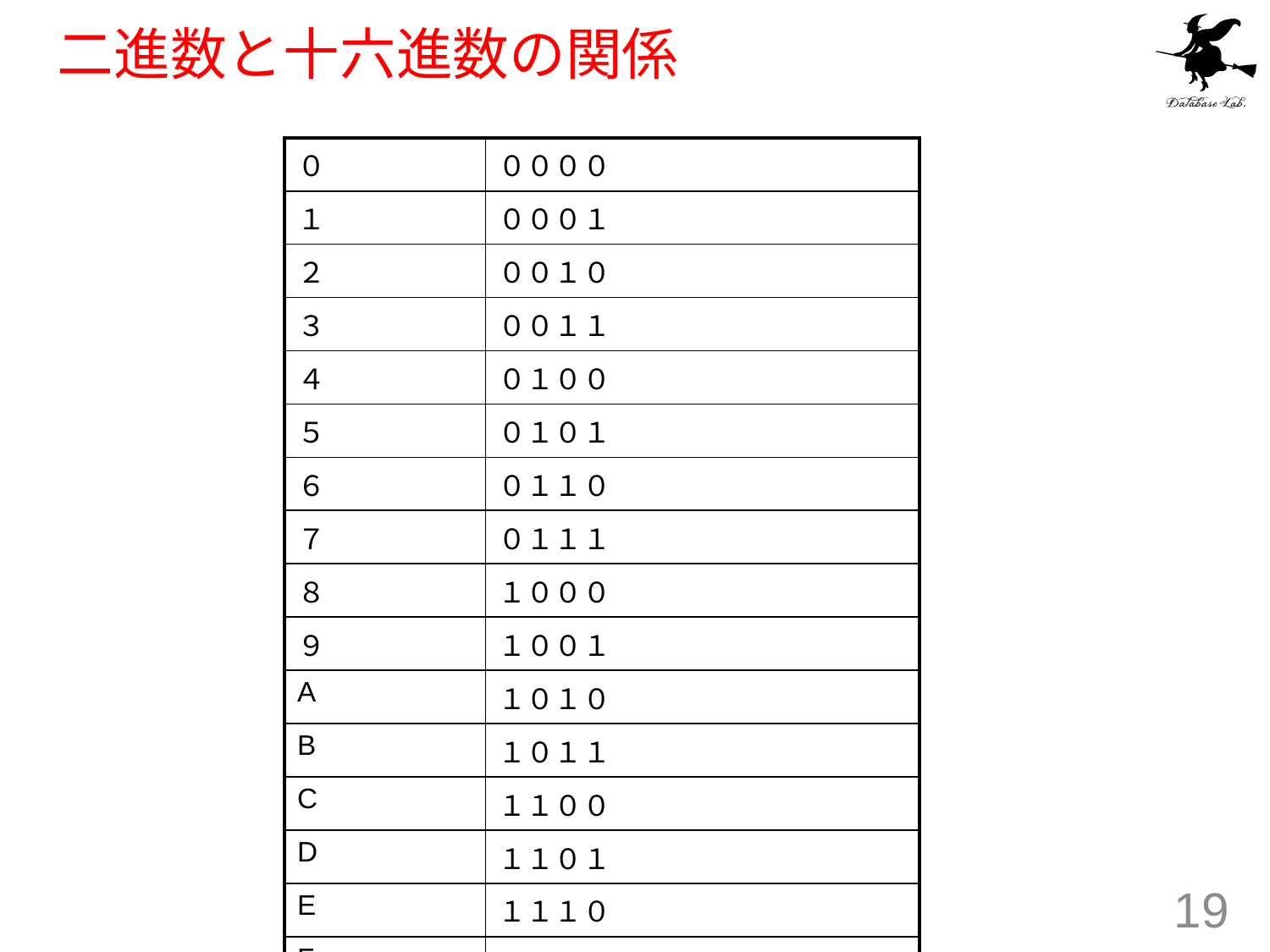

# 二進数と十六進数の関係
| ０ | ００００ |
| --- | --- |
| １ | ０００１ |
| ２ | ００１０ |
| ３ | ００１１ |
| ４ | ０１００ |
| ５ | ０１０１ |
| ６ | ０１１０ |
| ７ | ０１１１ |
| ８ | １０００ |
| ９ | １００１ |
| A | １０１０ |
| B | １０１１ |
| C | １１００ |
| D | １１０１ |
| E | １１１０ |
| F | １１１１ |
19